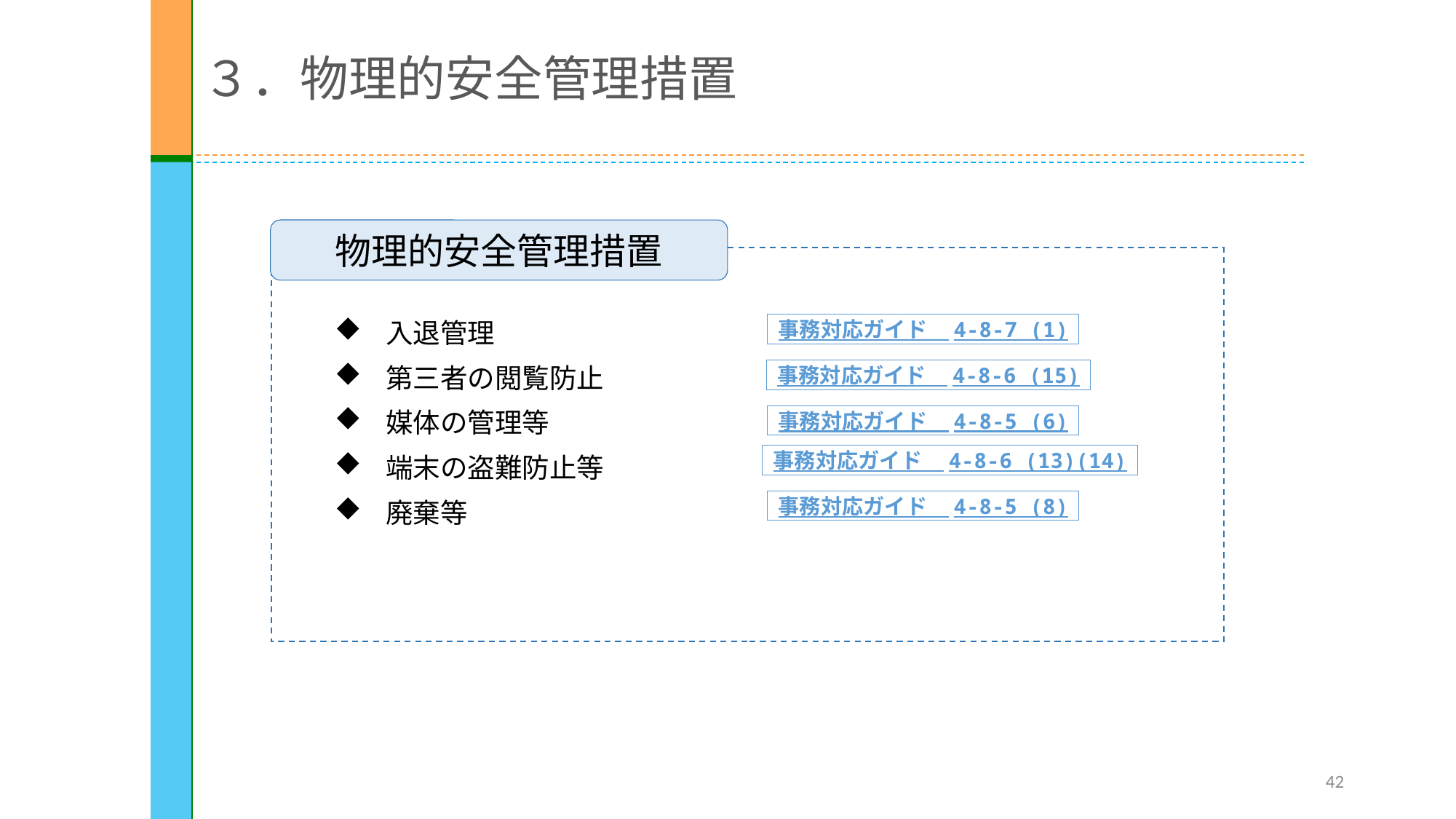

３．物理的安全管理措置

物理的安全管理措置
入退管理
第三者の閲覧防止
媒体の管理等
端末の盗難防止等
廃棄等

事務対応ガイド　4-8-7 (1)
事務対応ガイド　4-8-6 (15)
事務対応ガイド　4-8-5 (6)
事務対応ガイド　4-8-6 (13)(14)
事務対応ガイド　4-8-5 (8)
42